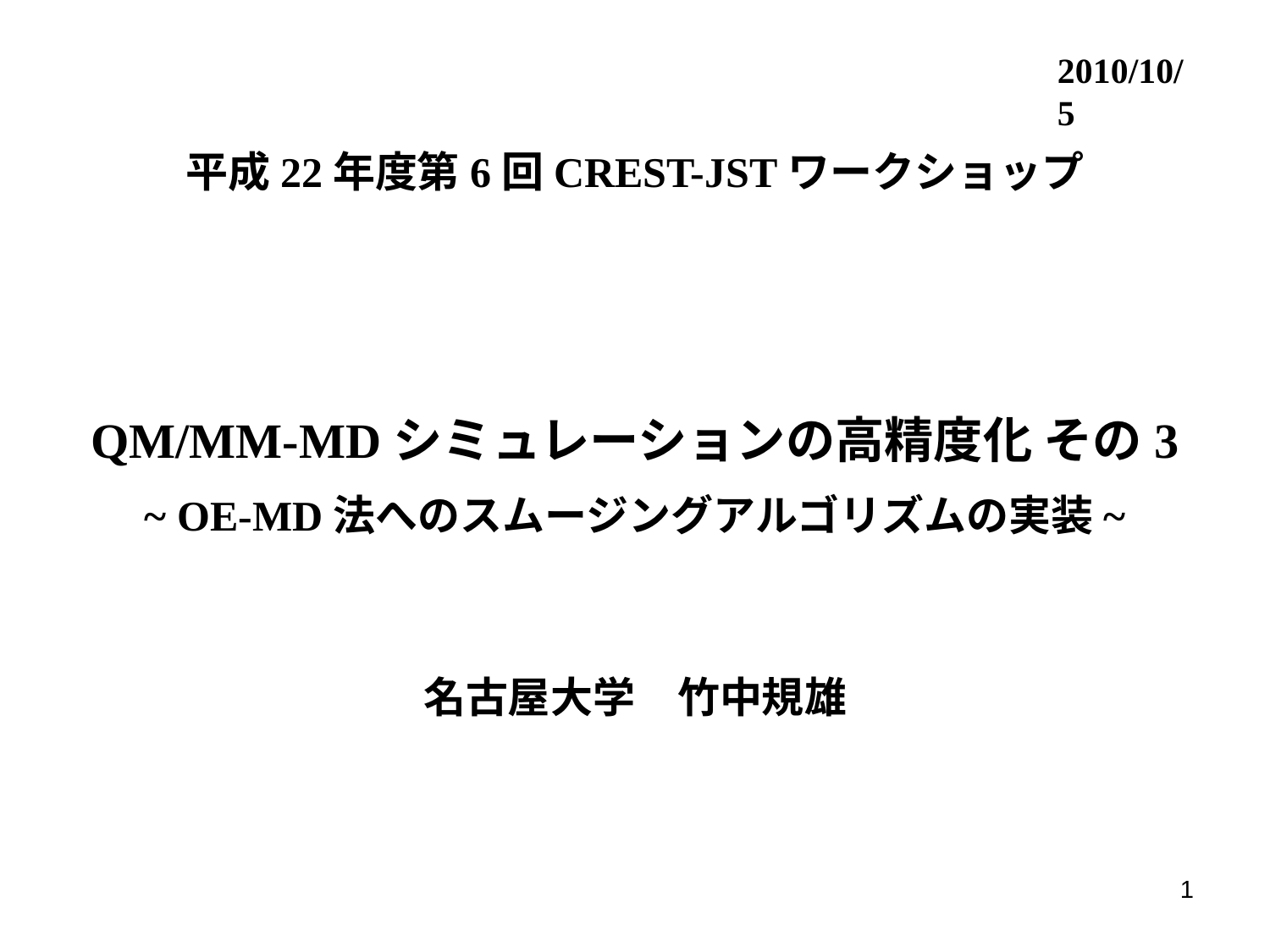

2010/10/5
平成22年度第6回CREST-JSTワークショップ
QM/MM-MDシミュレーションの高精度化 その3
~ OE-MD法へのスムージングアルゴリズムの実装~
名古屋大学　竹中規雄
1